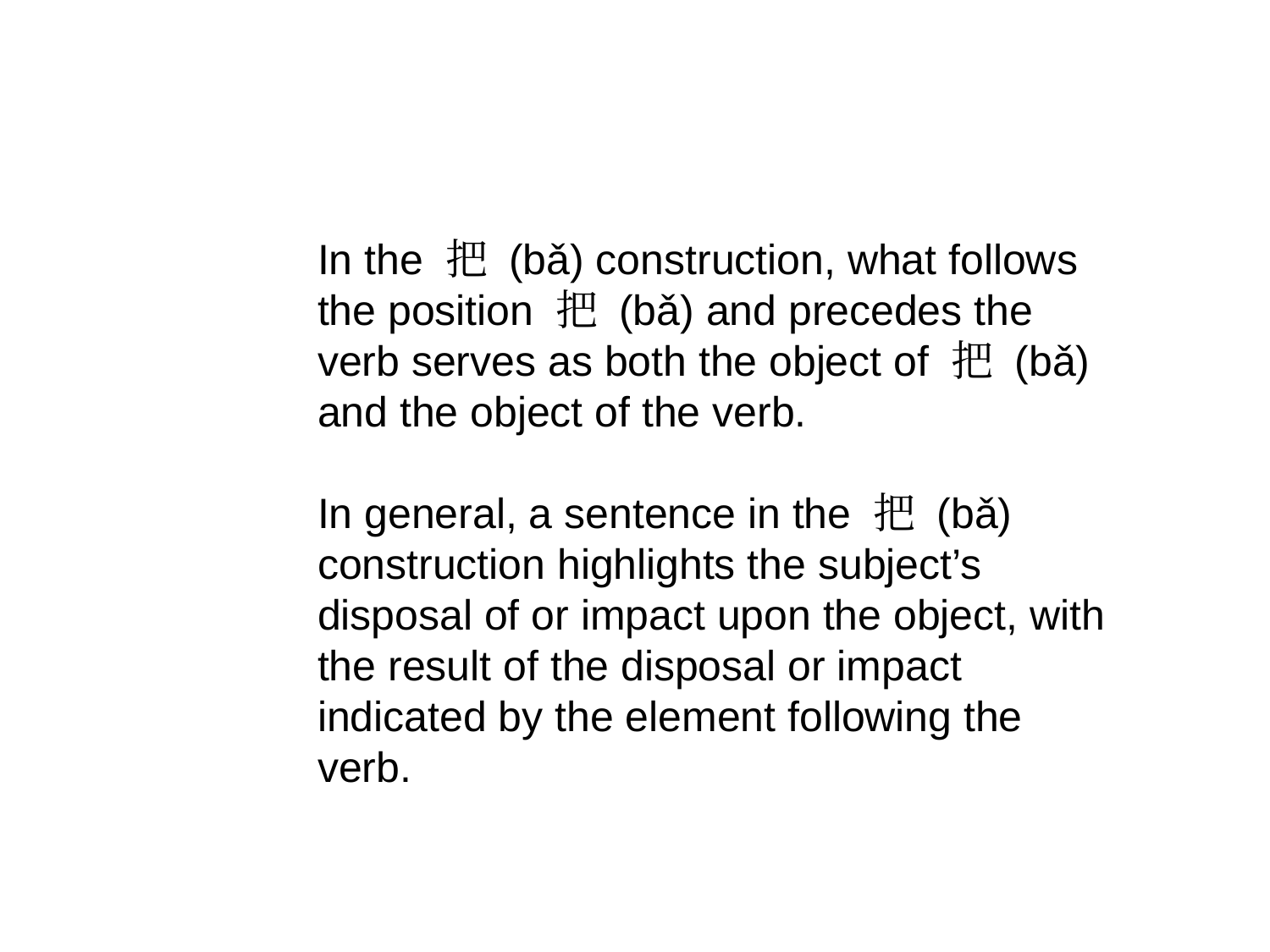

In the 把 (bǎ) construction, what follows the position 把 (bǎ) and precedes the verb serves as both the object of 把 (bǎ) and the object of the verb.

In general, a sentence in the 把 (bǎ) construction highlights the subject’s disposal of or impact upon the object, with the result of the disposal or impact indicated by the element following the verb.